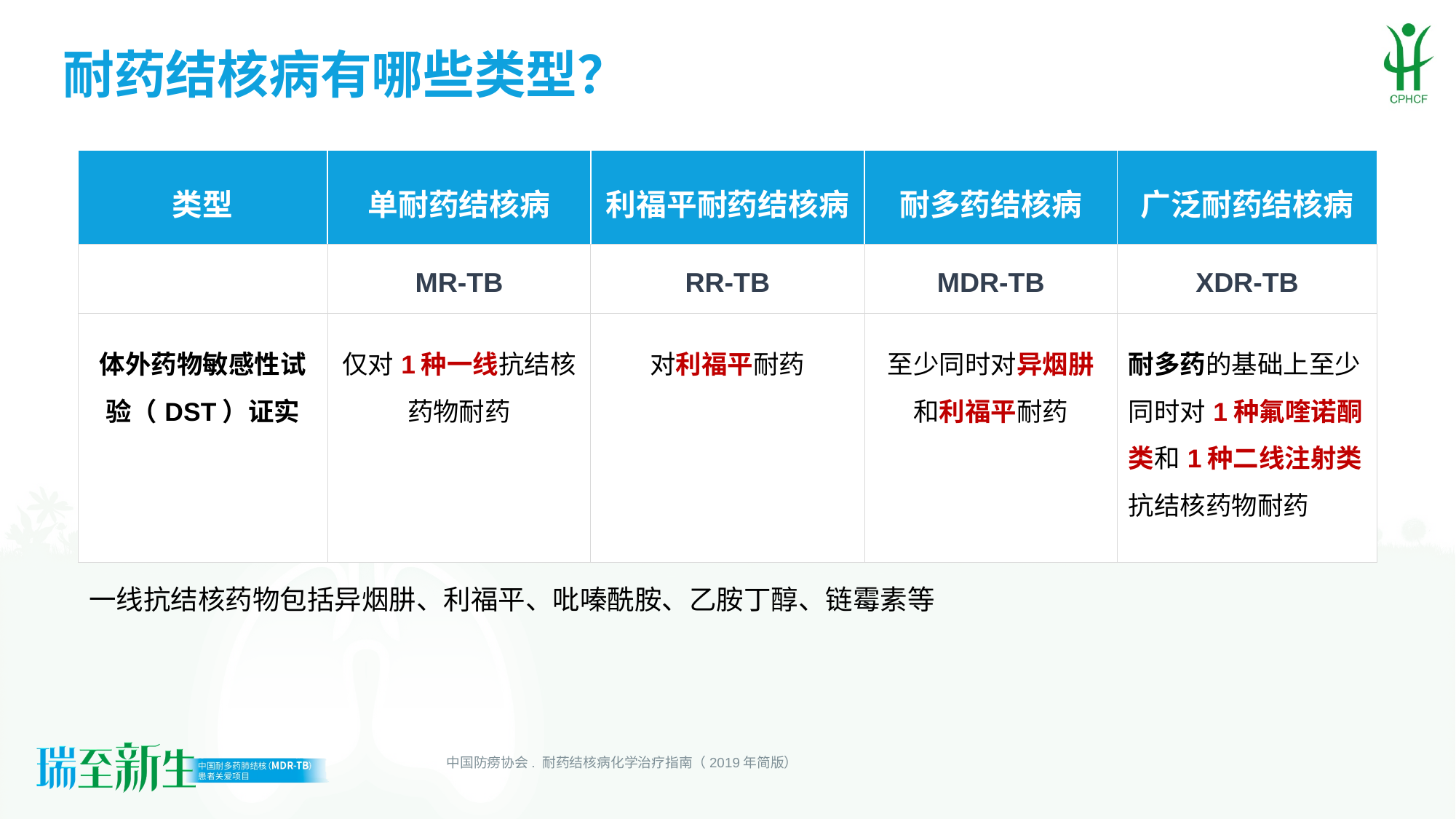

# 耐药结核病有哪些类型？
| 类型 | 单耐药结核病 | 利福平耐药结核病 | 耐多药结核病 | 广泛耐药结核病 |
| --- | --- | --- | --- | --- |
|  | MR-TB | RR-TB | MDR-TB | XDR-TB |
| 体外药物敏感性试验（DST）证实 | 仅对1种一线抗结核药物耐药 | 对利福平耐药 | 至少同时对异烟肼和利福平耐药 | 耐多药的基础上至少同时对1种氟喹诺酮类和1种二线注射类抗结核药物耐药 |
一线抗结核药物包括异烟肼、利福平、吡嗪酰胺、乙胺丁醇、链霉素等
中国防痨协会. 耐药结核病化学治疗指南（2019年简版）